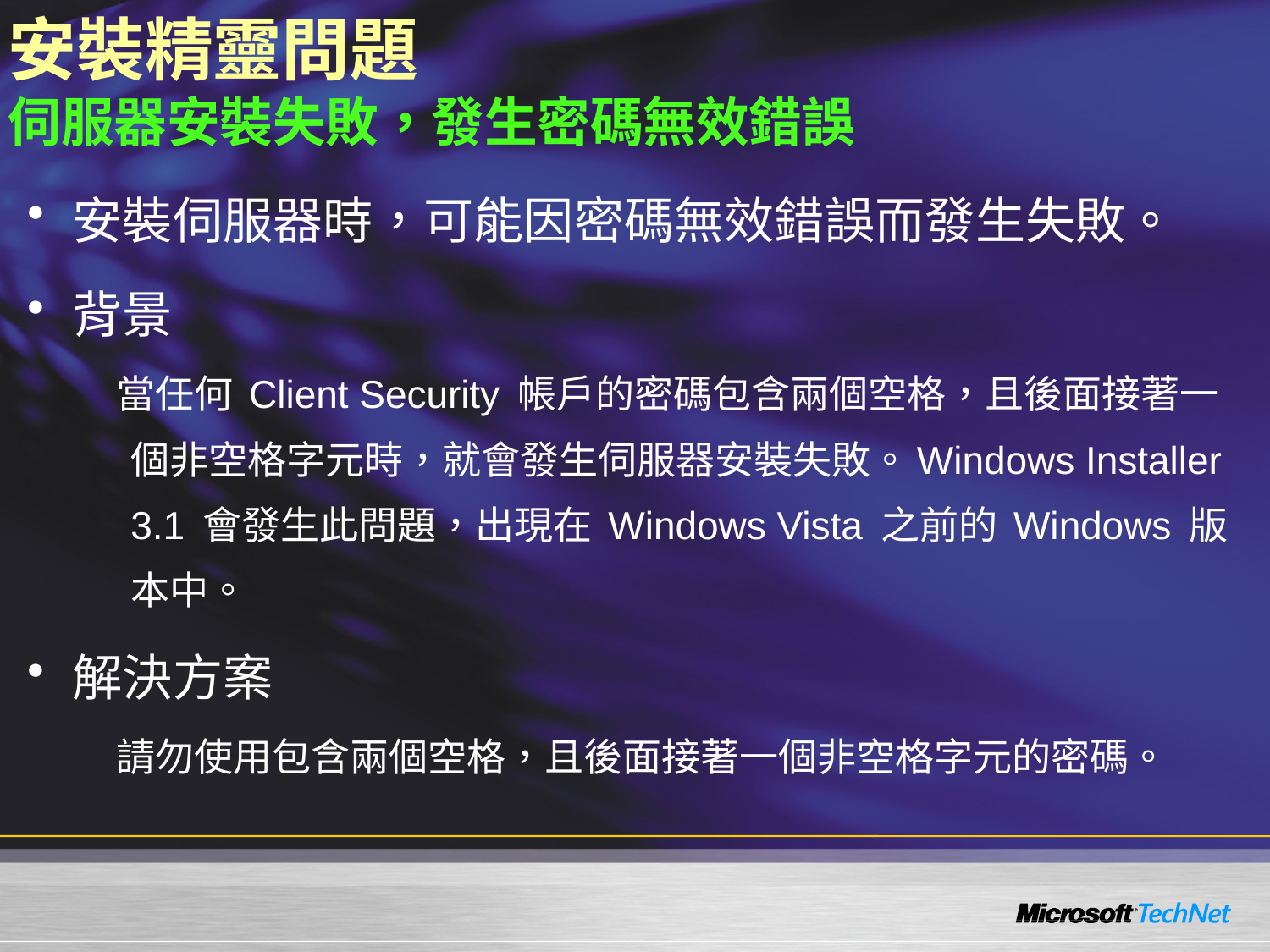

# 安裝精靈問題 伺服器安裝失敗，發生密碼無效錯誤
安裝伺服器時，可能因密碼無效錯誤而發生失敗。
背景
當任何 Client Security 帳戶的密碼包含兩個空格，且後面接著一個非空格字元時，就會發生伺服器安裝失敗。Windows Installer 3.1 會發生此問題，出現在 Windows Vista 之前的 Windows 版本中。
解決方案
請勿使用包含兩個空格，且後面接著一個非空格字元的密碼。